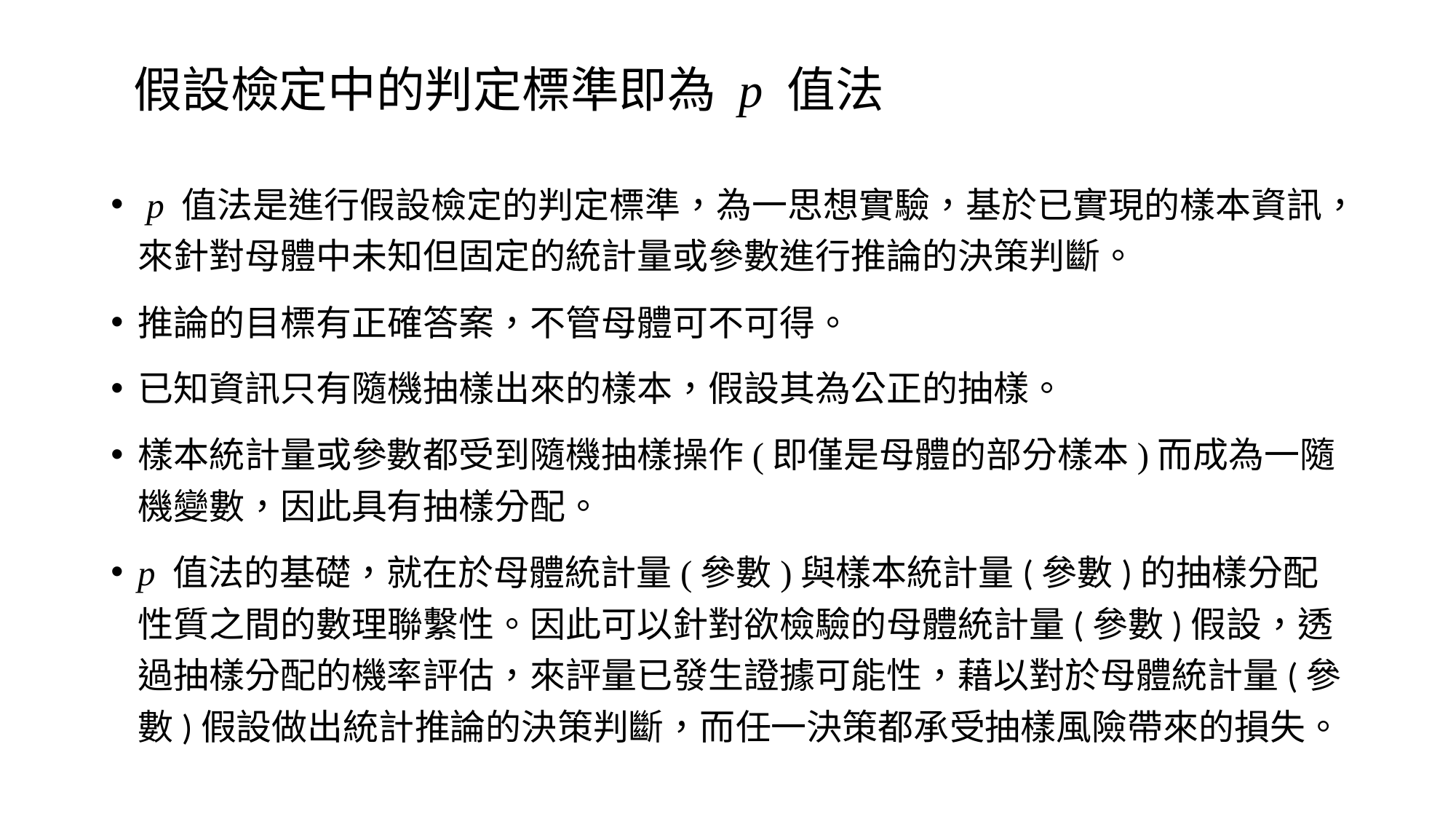

# 假設檢定中的判定標準即為 p 值法
 p 值法是進行假設檢定的判定標準，為一思想實驗，基於已實現的樣本資訊，來針對母體中未知但固定的統計量或參數進行推論的決策判斷。
推論的目標有正確答案，不管母體可不可得。
已知資訊只有隨機抽樣出來的樣本，假設其為公正的抽樣。
樣本統計量或參數都受到隨機抽樣操作(即僅是母體的部分樣本)而成為一隨機變數，因此具有抽樣分配。
p 值法的基礎，就在於母體統計量(參數)與樣本統計量(參數)的抽樣分配性質之間的數理聯繫性。因此可以針對欲檢驗的母體統計量(參數)假設，透過抽樣分配的機率評估，來評量已發生證據可能性，藉以對於母體統計量(參數)假設做出統計推論的決策判斷，而任一決策都承受抽樣風險帶來的損失。